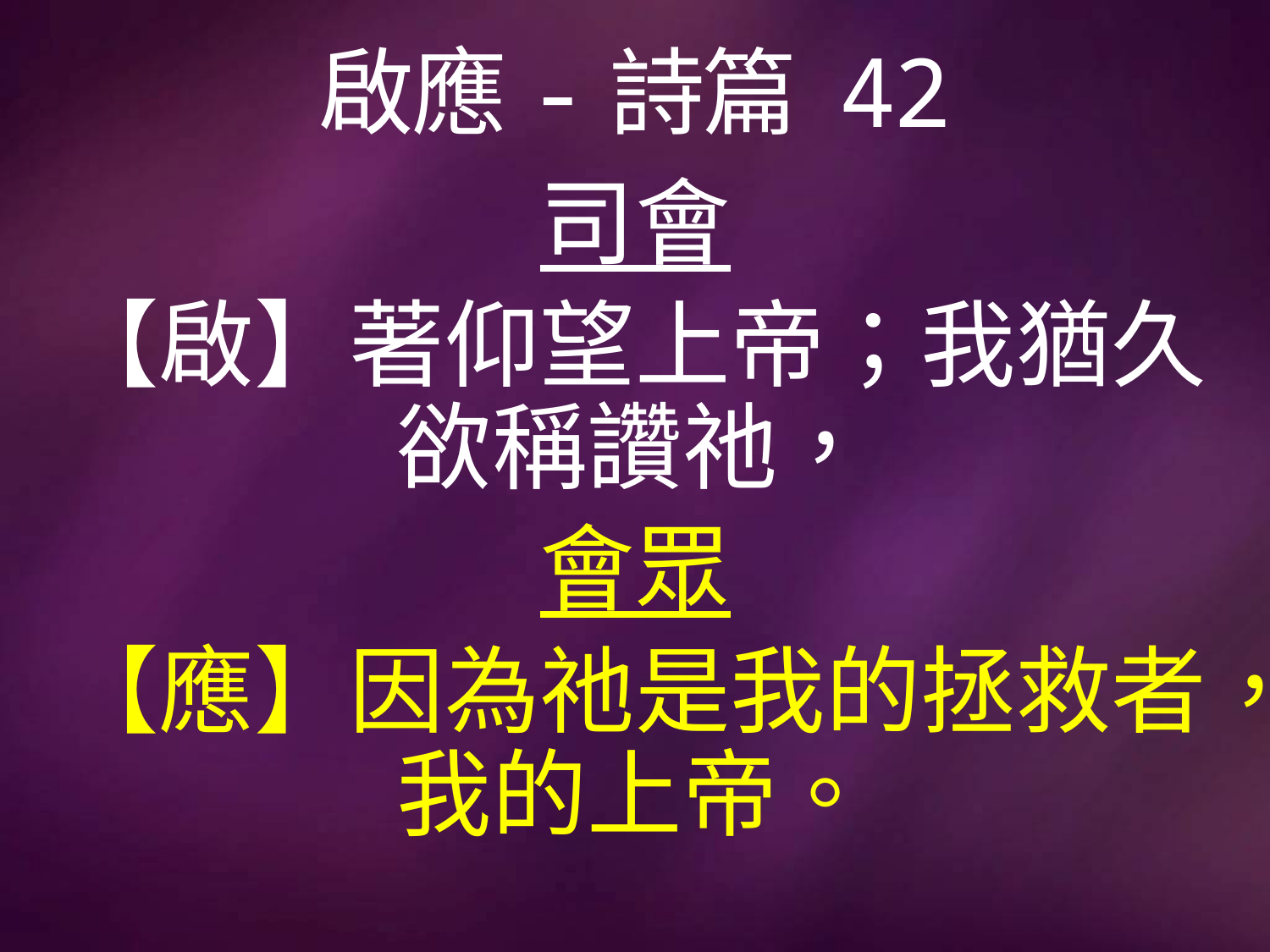

# 啟應-詩篇 42
司會
【啟】著仰望上帝；我猶久欲稱讚祂，
會眾
【應】因為祂是我的拯救者，我的上帝。